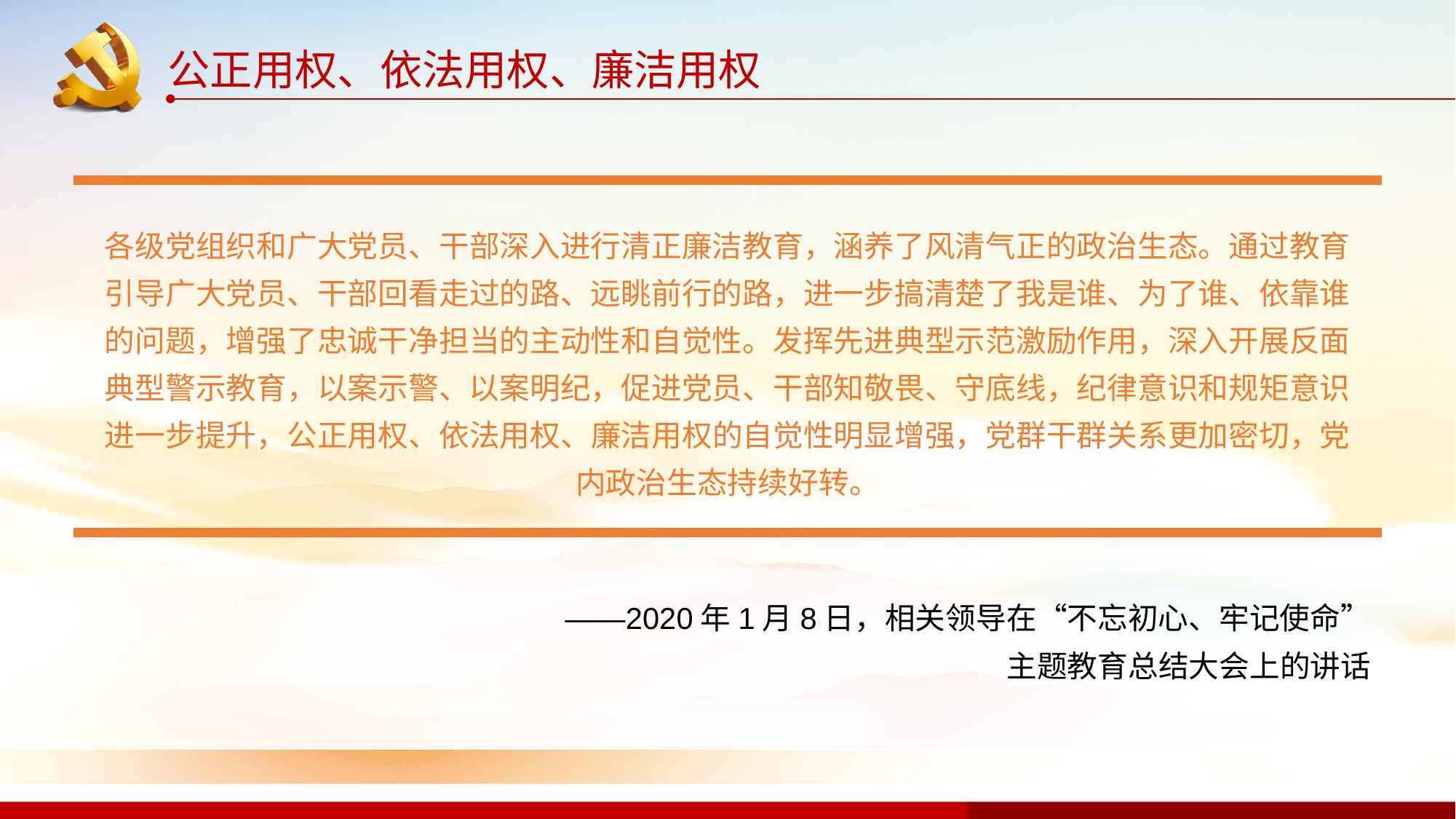

公正用权、依法用权、廉洁用权

各级党组织和广大党员、干部深入进行清正廉洁教育，涵养了风清气正的政治生态。通过教育引导广大党员、干部回看走过的路、远眺前行的路，进一步搞清楚了我是谁、为了谁、依靠谁的问题，增强了忠诚干净担当的主动性和自觉性。发挥先进典型示范激励作用，深入开展反面典型警示教育，以案示警、以案明纪，促进党员、干部知敬畏、守底线，纪律意识和规矩意识进一步提升，公正用权、依法用权、廉洁用权的自觉性明显增强，党群干群关系更加密切，党内政治生态持续好转。
——2020年1月8日，相关领导在“不忘初心、牢记使命”主题教育总结大会上的讲话